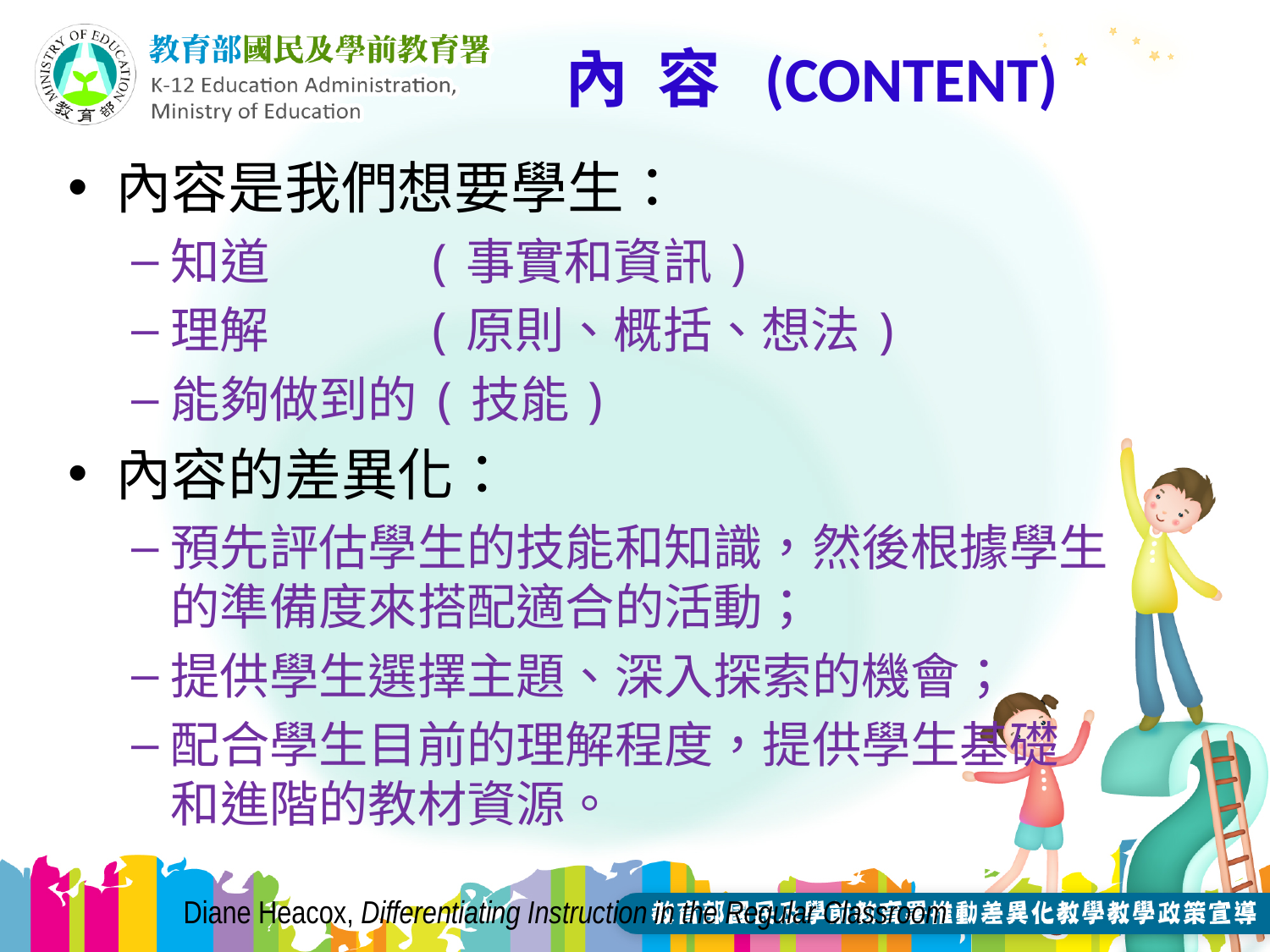

內  容  (CONTENT)
內容是我們想要學生：
知道             (事實和資訊)
理解             (原則、概括、想法)
能夠做到的(技能)
內容的差異化：
預先評估學生的技能和知識，然後根據學生的準備度來搭配適合的活動；
提供學生選擇主題、深入探索的機會；
配合學生目前的理解程度，提供學生基礎
和進階的教材資源。
Diane Heacox, Differentiating Instruction in the Regular Classroom